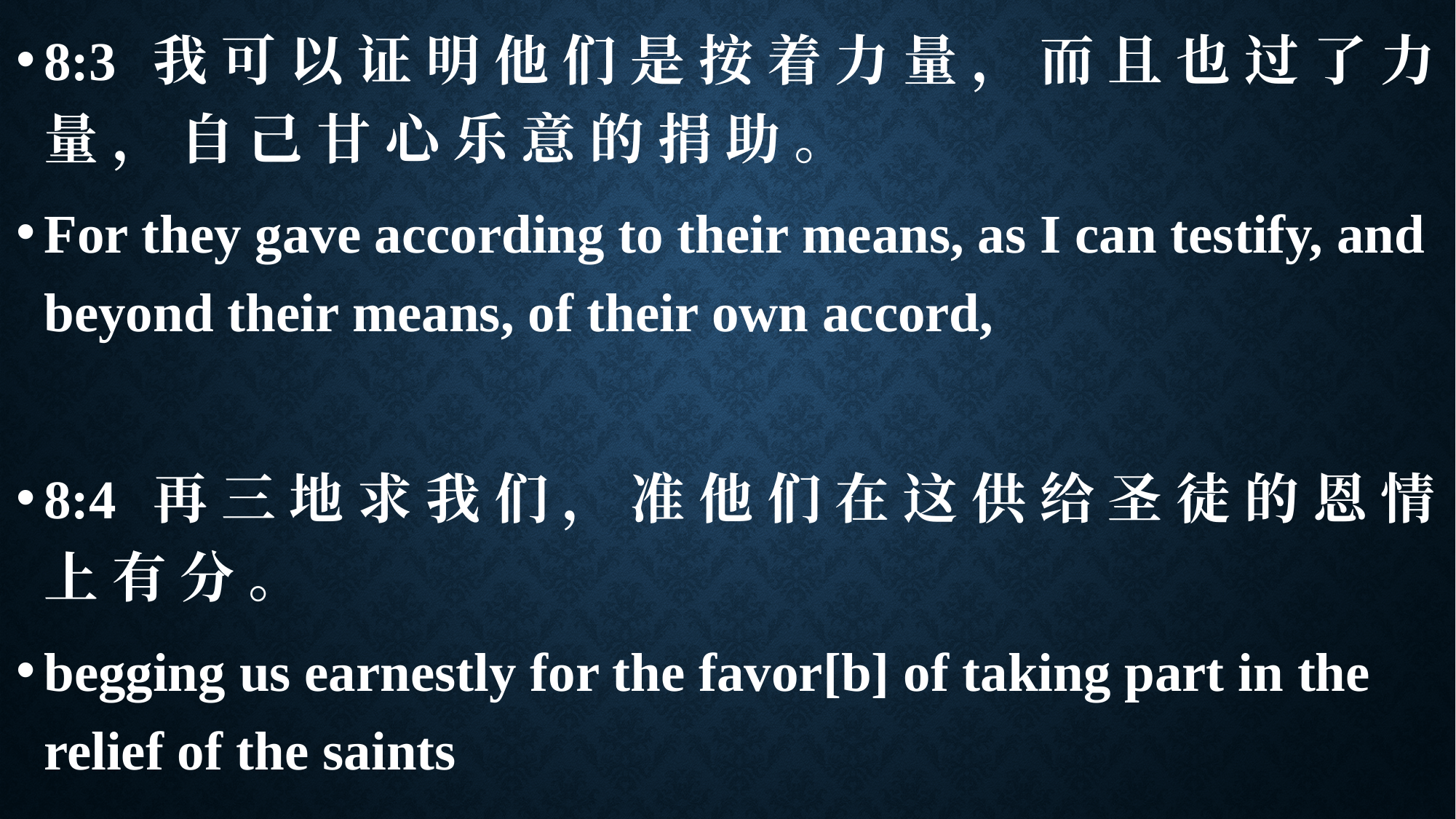

8:3	我 可 以 证 明 他 们 是 按 着 力 量 ， 而 且 也 过 了 力 量 ， 自 己 甘 心 乐 意 的 捐 助 。
For they gave according to their means, as I can testify, and beyond their means, of their own accord,

8:4	再 三 地 求 我 们 ， 准 他 们 在 这 供 给 圣 徒 的 恩 情 上 有 分 。
begging us earnestly for the favor[b] of taking part in the relief of the saints